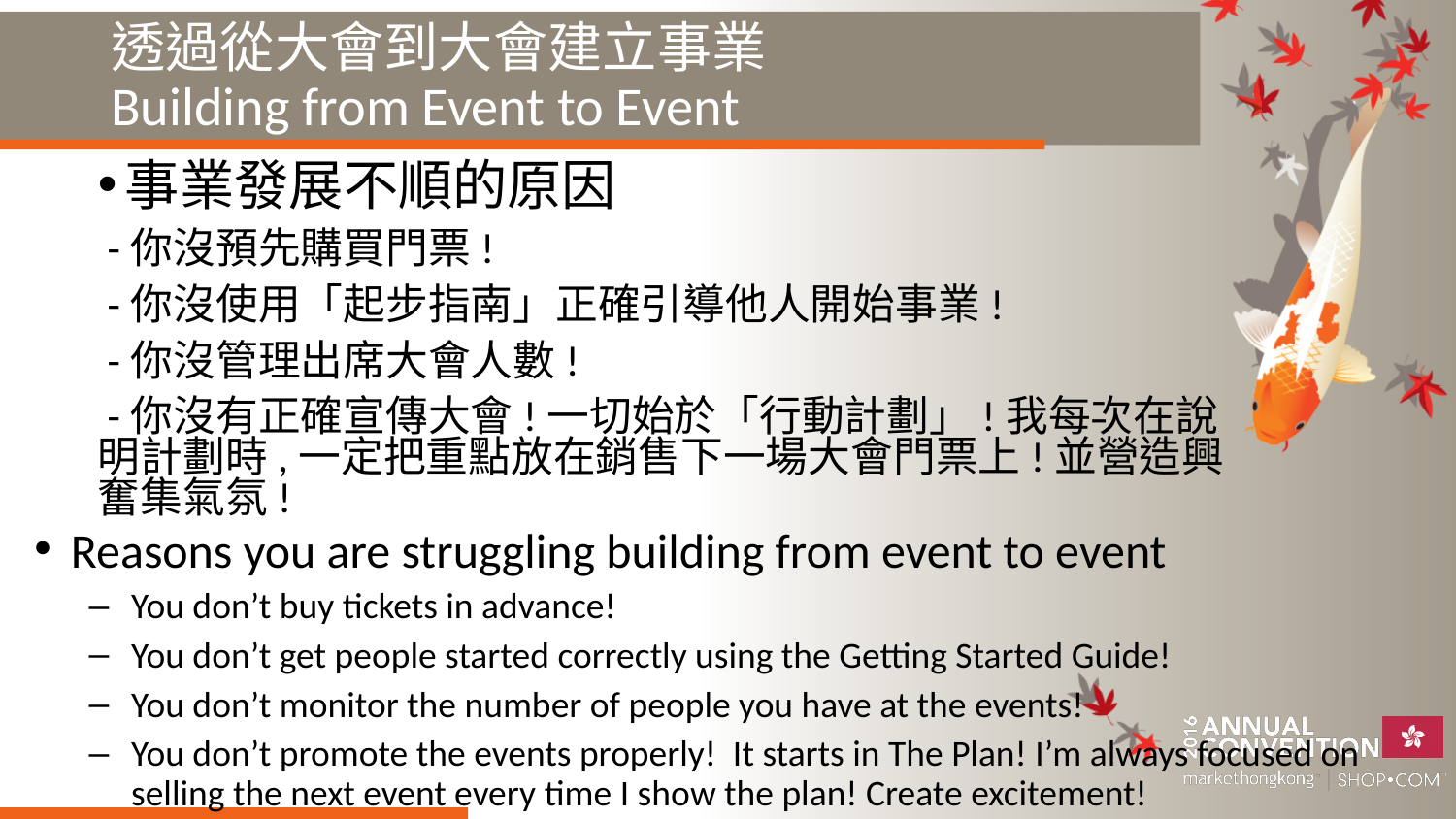

# 透過從大會到大會建立事業 Building from Event to Event

事業發展不順的原因
 -你沒預先購買門票!
 -你沒使用「起步指南」正確引導他人開始事業!
 -你沒管理出席大會人數!
 -你沒有正確宣傳大會!一切始於「行動計劃」!我每次在說明計劃時,一定把重點放在銷售下一場大會門票上!並營造興奮集氣氛!
Reasons you are struggling building from event to event
You don’t buy tickets in advance!
You don’t get people started correctly using the Getting Started Guide!
You don’t monitor the number of people you have at the events!
You don’t promote the events properly!  It starts in The Plan! I’m always focused on selling the next event every time I show the plan! Create excitement!